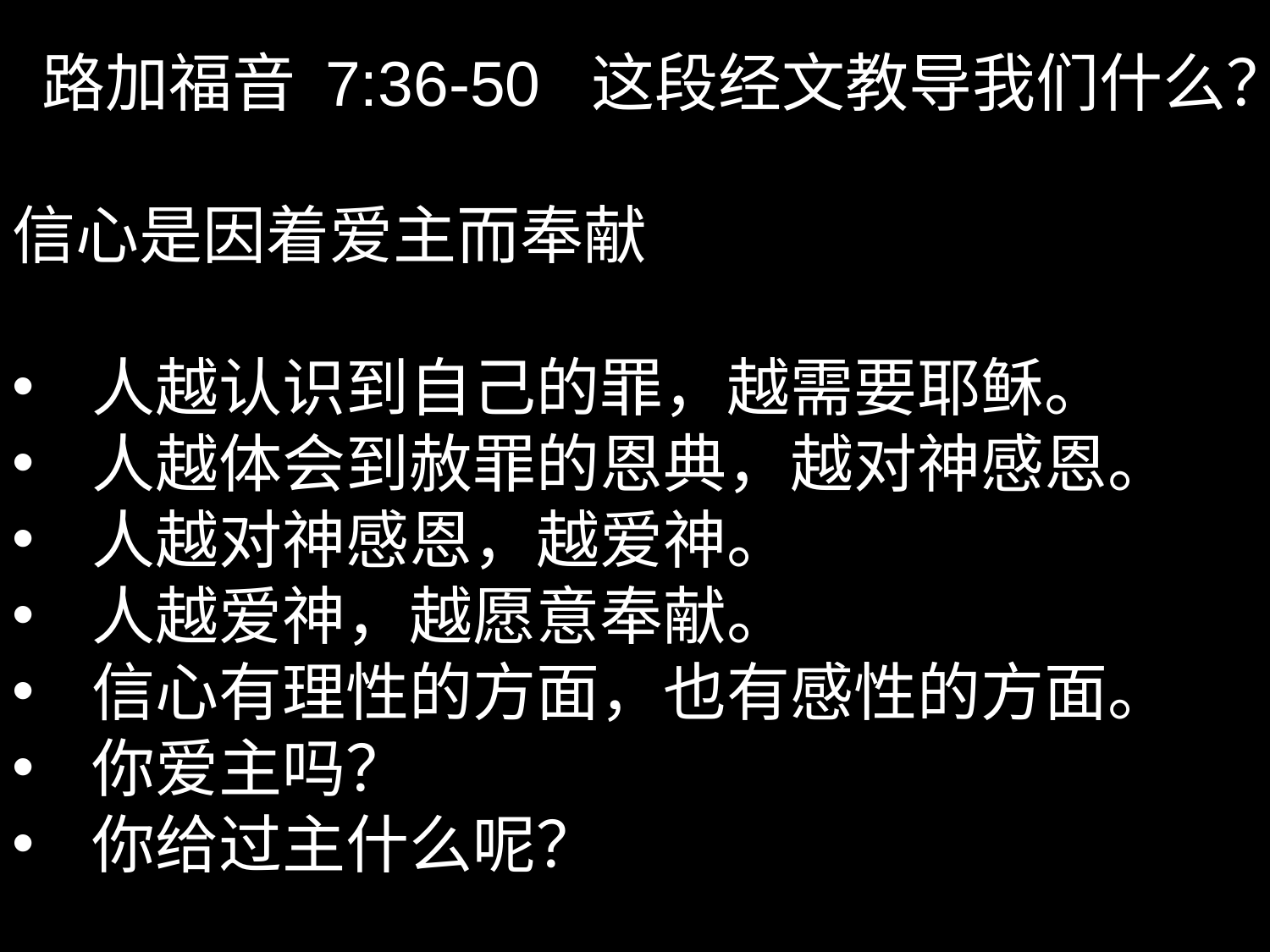

路加福音 7:36-50  这段经文教导我们什么？

信心是因着爱主而奉献

人越认识到自己的罪，越需要耶稣。
人越体会到赦罪的恩典，越对神感恩。
人越对神感恩，越爱神。
人越爱神，越愿意奉献。
信心有理性的方面，也有感性的方面。
你爱主吗？
你给过主什么呢？